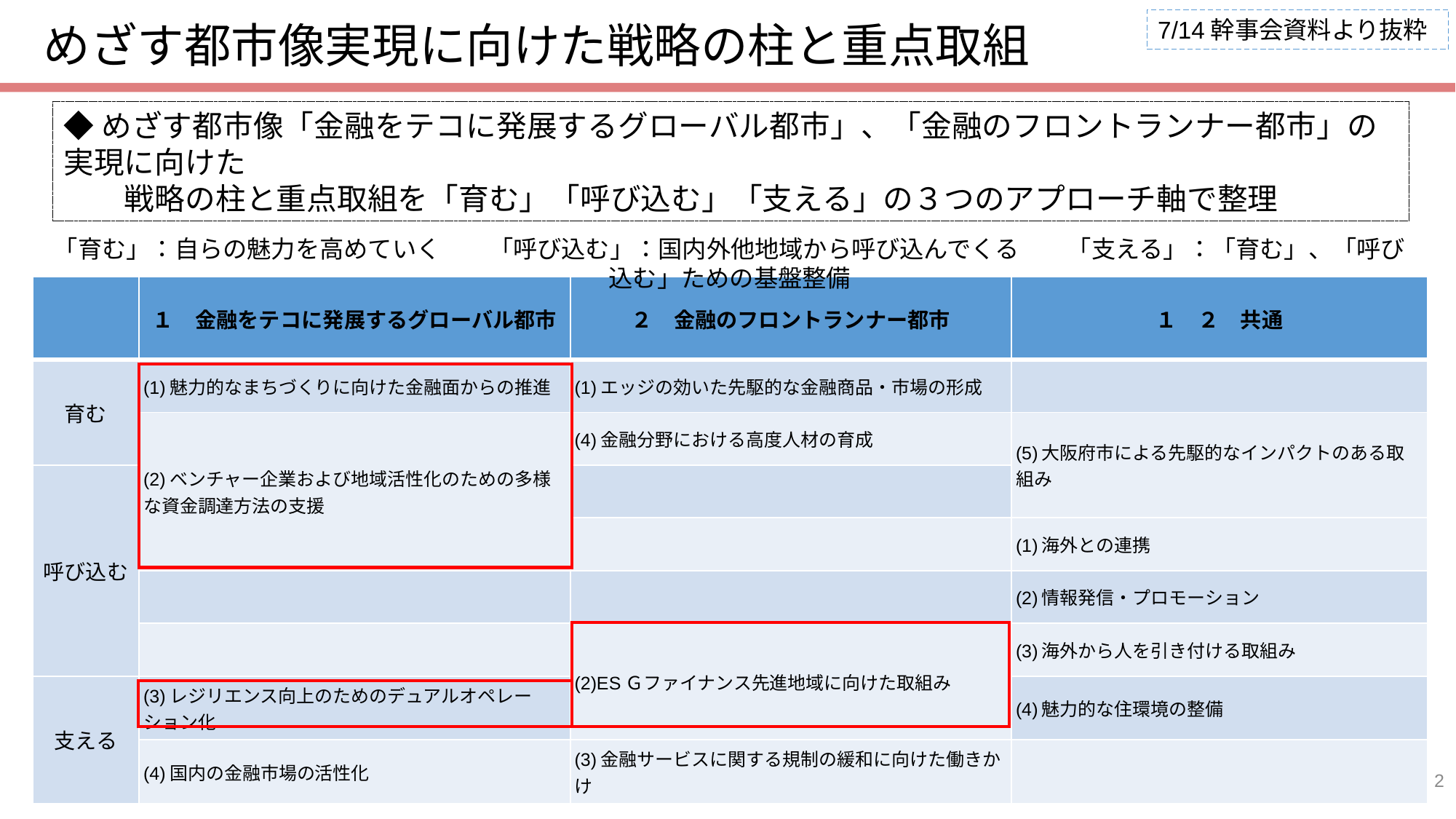

# めざす都市像実現に向けた戦略の柱と重点取組
7/14幹事会資料より抜粋
◆めざす都市像「金融をテコに発展するグローバル都市」、「金融のフロントランナー都市」の実現に向けた
　　戦略の柱と重点取組を「育む」「呼び込む」「支える」の３つのアプローチ軸で整理
「育む」：自らの魅力を高めていく　　「呼び込む」：国内外他地域から呼び込んでくる　　「支える」：「育む」、「呼び込む」ための基盤整備
|  | １　金融をテコに発展するグローバル都市 | ２　金融のフロントランナー都市 | １　２　共通 |
| --- | --- | --- | --- |
| 育む | (1)魅力的なまちづくりに向けた金融面からの推進 | (1)エッジの効いた先駆的な金融商品・市場の形成 |  |
|  | (2)ベンチャー企業および地域活性化のための多様な資金調達方法の支援 | (4)金融分野における高度人材の育成 | (5)大阪府市による先駆的なインパクトのある取組み |
| 呼び込む |  |  |  |
|  |  |  | (1)海外との連携 |
|  |  |  | (2)情報発信・プロモーション |
|  |  | (2)ESＧファイナンス先進地域に向けた取組み | (3)海外から人を引き付ける取組み |
| 支える | (3)レジリエンス向上のためのデュアルオペレーション化 |  | (4)魅力的な住環境の整備 |
|  | (4)国内の金融市場の活性化 | (3)金融サービスに関する規制の緩和に向けた働きかけ |  |

2